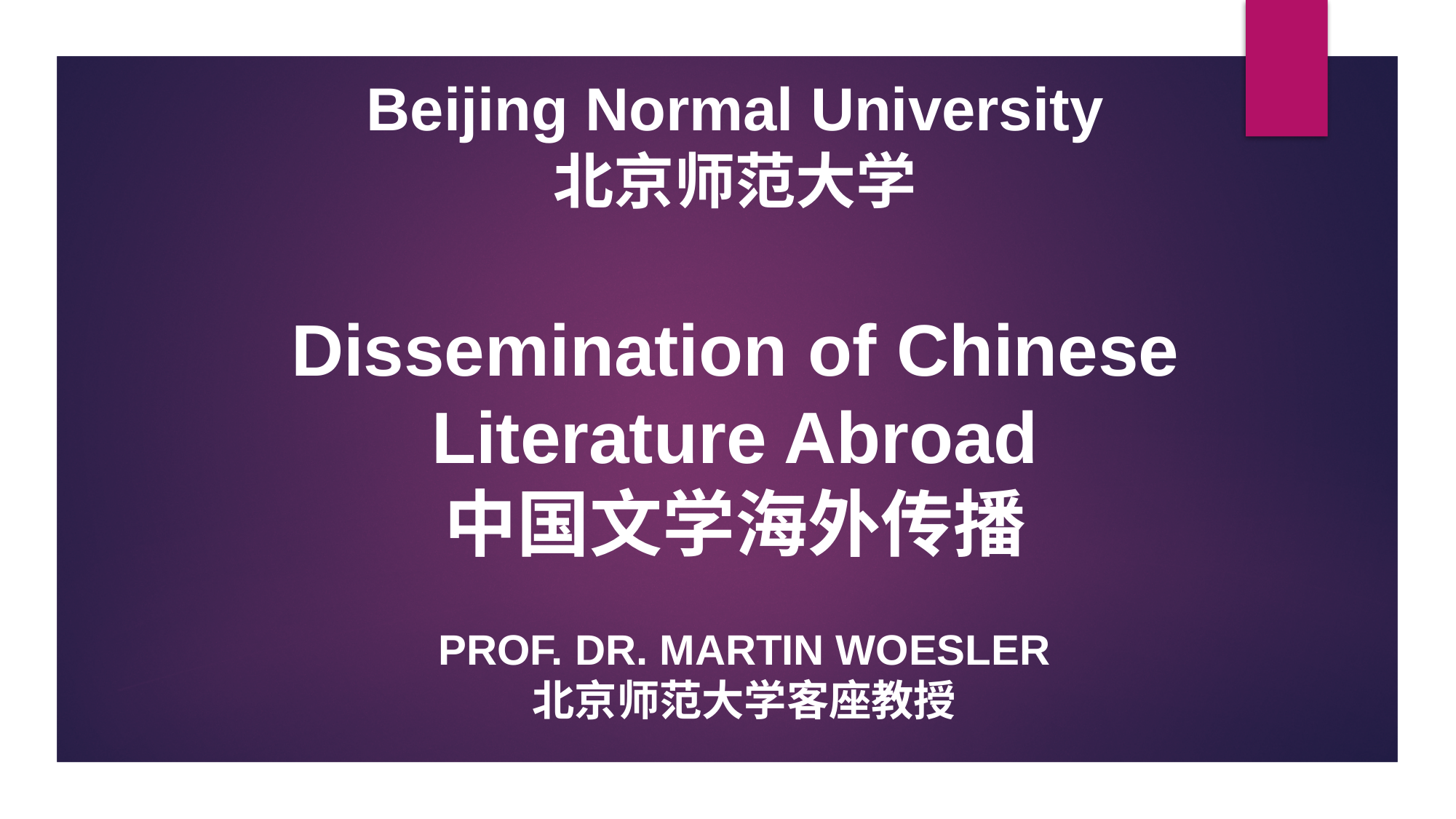

# Beijing Normal University 北京师范大学 Dissemination of Chinese Literature Abroad 中国文学海外传播
Prof. Dr. Martin Woesler
北京师范大学客座教授